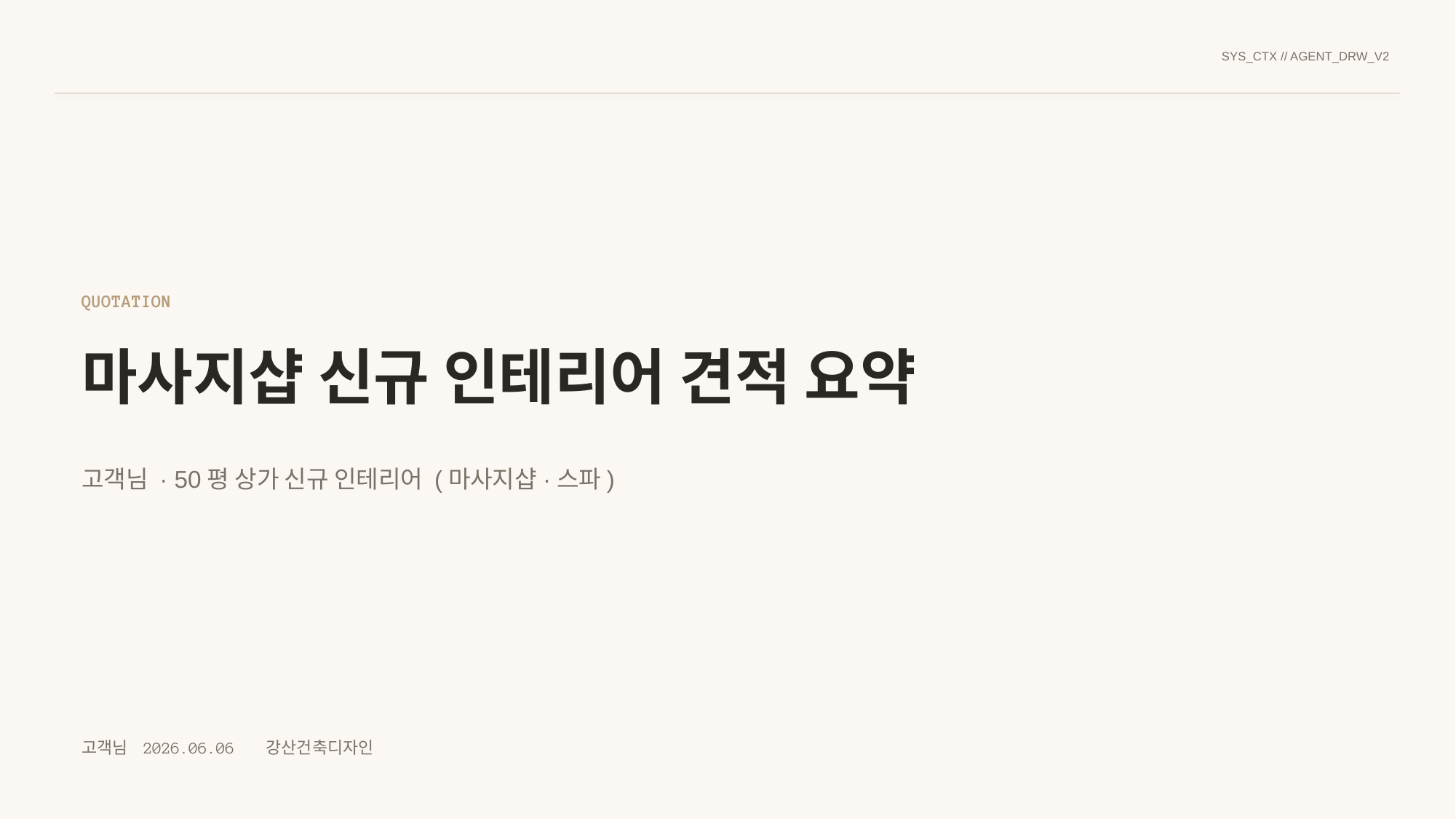

SYS_CTX // AGENT_DRW_V2

QUOTATION
마사지샵 신규 인테리어 견적 요약
고객님 · 50평 상가 신규 인테리어 (마사지샵·스파)
고객님   2026.06.06   강산건축디자인